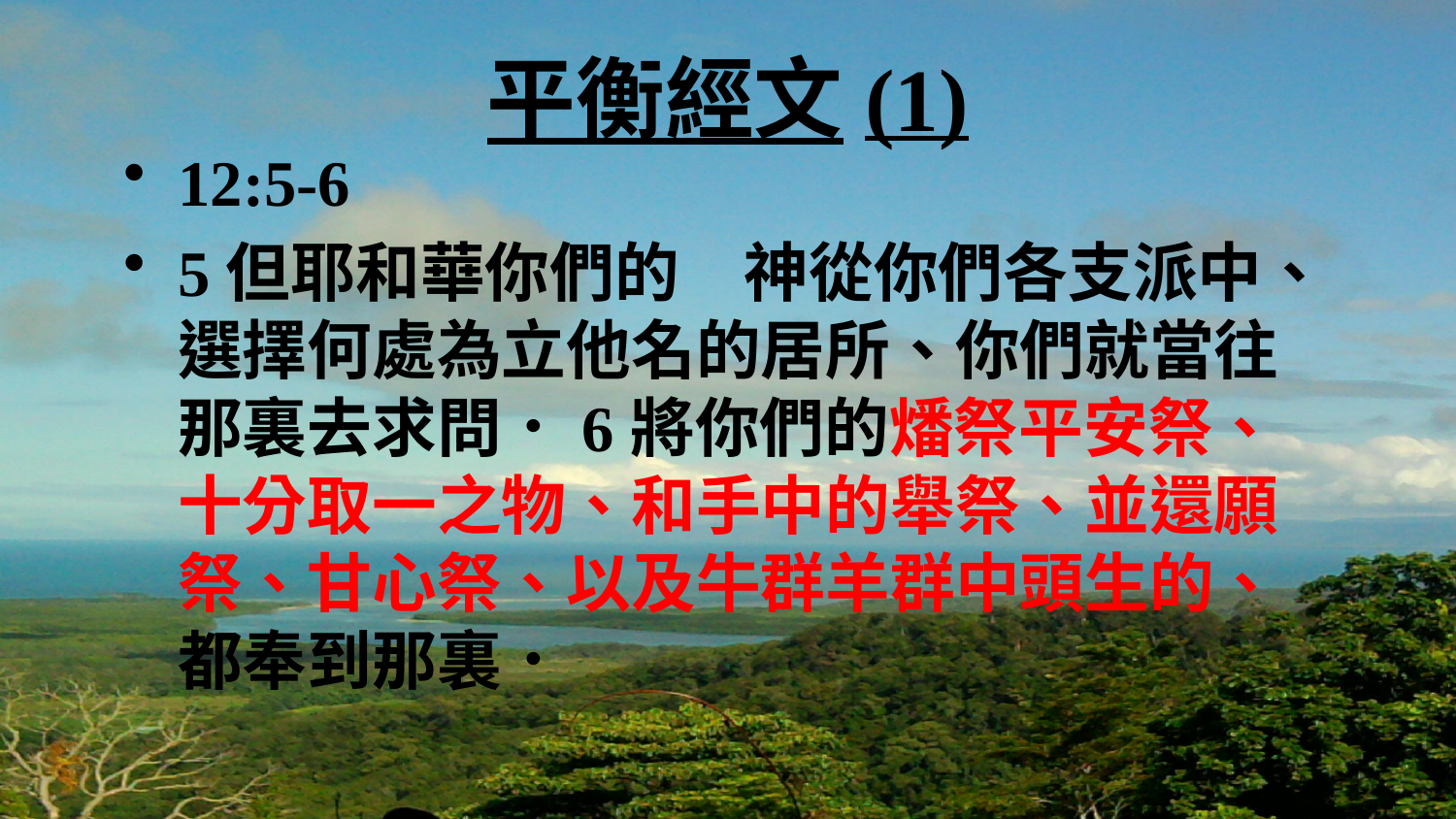

# 平衡經文(1)
12:5-6
5但耶和華你們的　神從你們各支派中、選擇何處為立他名的居所、你們就當往那裏去求問．6將你們的燔祭平安祭、十分取一之物、和手中的舉祭、並還願祭、甘心祭、以及牛群羊群中頭生的、都奉到那裏．